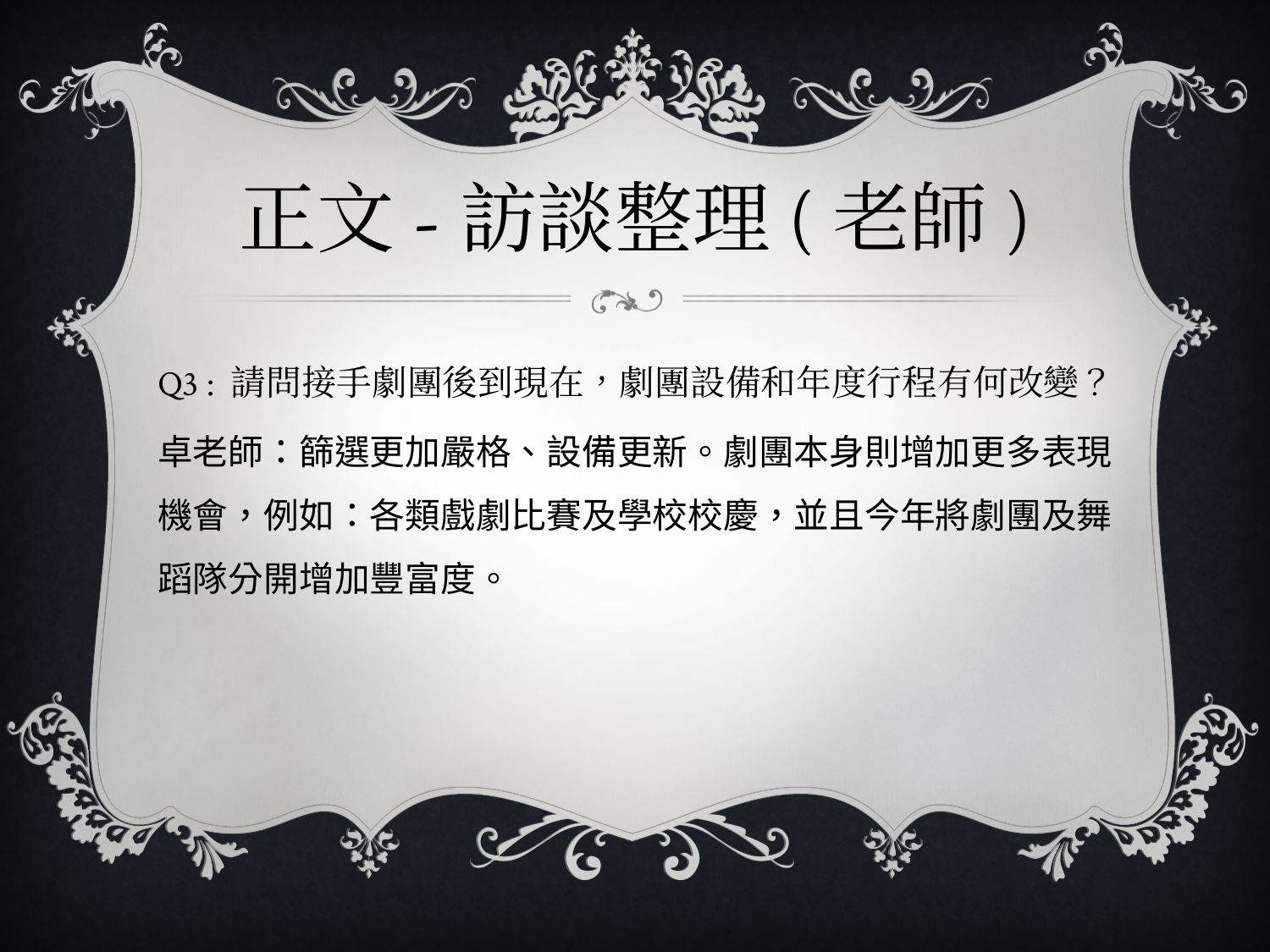

# 正文-訪談整理(老師)
Q3 : 請問接手劇團後到現在，劇團設備和年度行程有何改變？
卓老師：篩選更加嚴格、設備更新。劇團本身則增加更多表現機會，例如：各類戲劇比賽及學校校慶，並且今年將劇團及舞蹈隊分開增加豐富度。